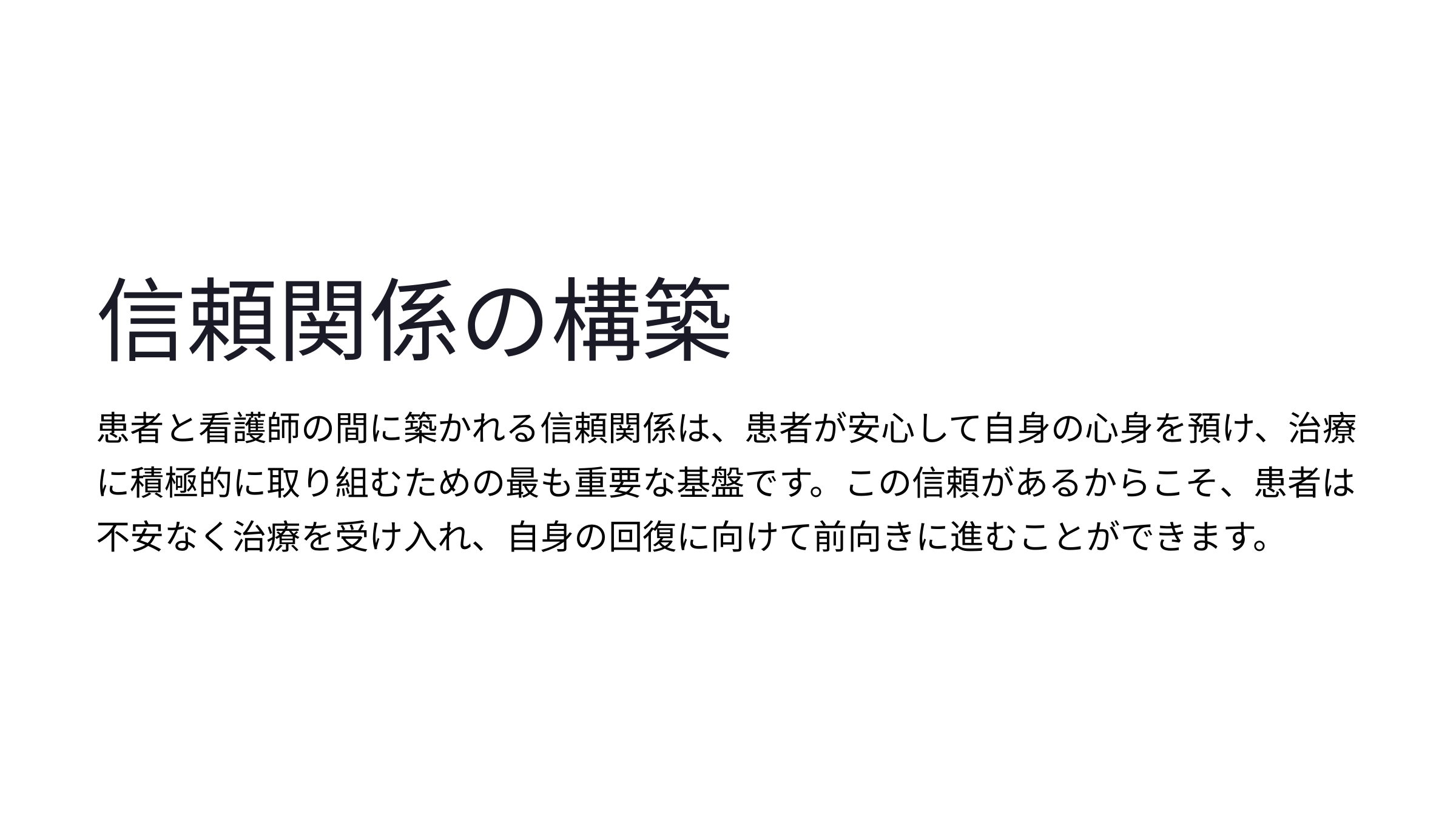

信頼関係の構築
患者と看護師の間に築かれる信頼関係は、患者が安心して自身の心身を預け、治療に積極的に取り組むための最も重要な基盤です。この信頼があるからこそ、患者は不安なく治療を受け入れ、自身の回復に向けて前向きに進むことができます。